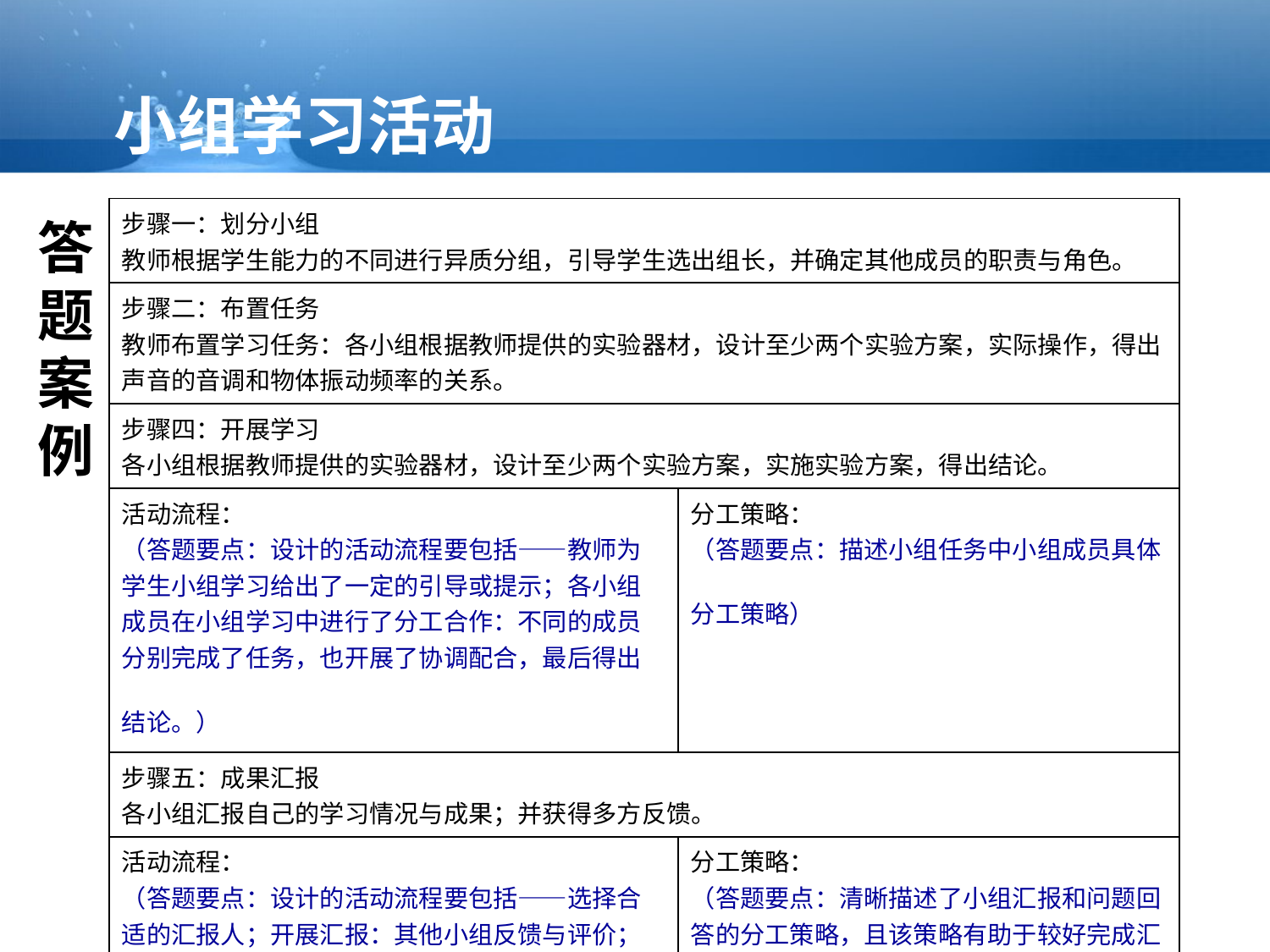

小组学习活动
| 步骤一：划分小组 教师根据学生能力的不同进行异质分组，引导学生选出组长，并确定其他成员的职责与角色。 |  |
| --- | --- |
| 步骤二：布置任务 教师布置学习任务：各小组根据教师提供的实验器材，设计至少两个实验方案，实际操作，得出声音的音调和物体振动频率的关系。 |  |
| 步骤四：开展学习 各小组根据教师提供的实验器材，设计至少两个实验方案，实施实验方案，得出结论。 |  |
| 活动流程： （答题要点：设计的活动流程要包括——教师为学生小组学习给出了一定的引导或提示；各小组成员在小组学习中进行了分工合作：不同的成员分别完成了任务，也开展了协调配合，最后得出结论。） | 分工策略： （答题要点：描述小组任务中小组成员具体分工策略） |
| 步骤五：成果汇报 各小组汇报自己的学习情况与成果；并获得多方反馈。 |  |
| 活动流程： （答题要点：设计的活动流程要包括——选择合适的汇报人；开展汇报：其他小组反馈与评价；教师点评四个基本步骤。） | 分工策略： （答题要点：清晰描述了小组汇报和问题回答的分工策略，且该策略有助于较好完成汇报任务。 ） |
答题案例